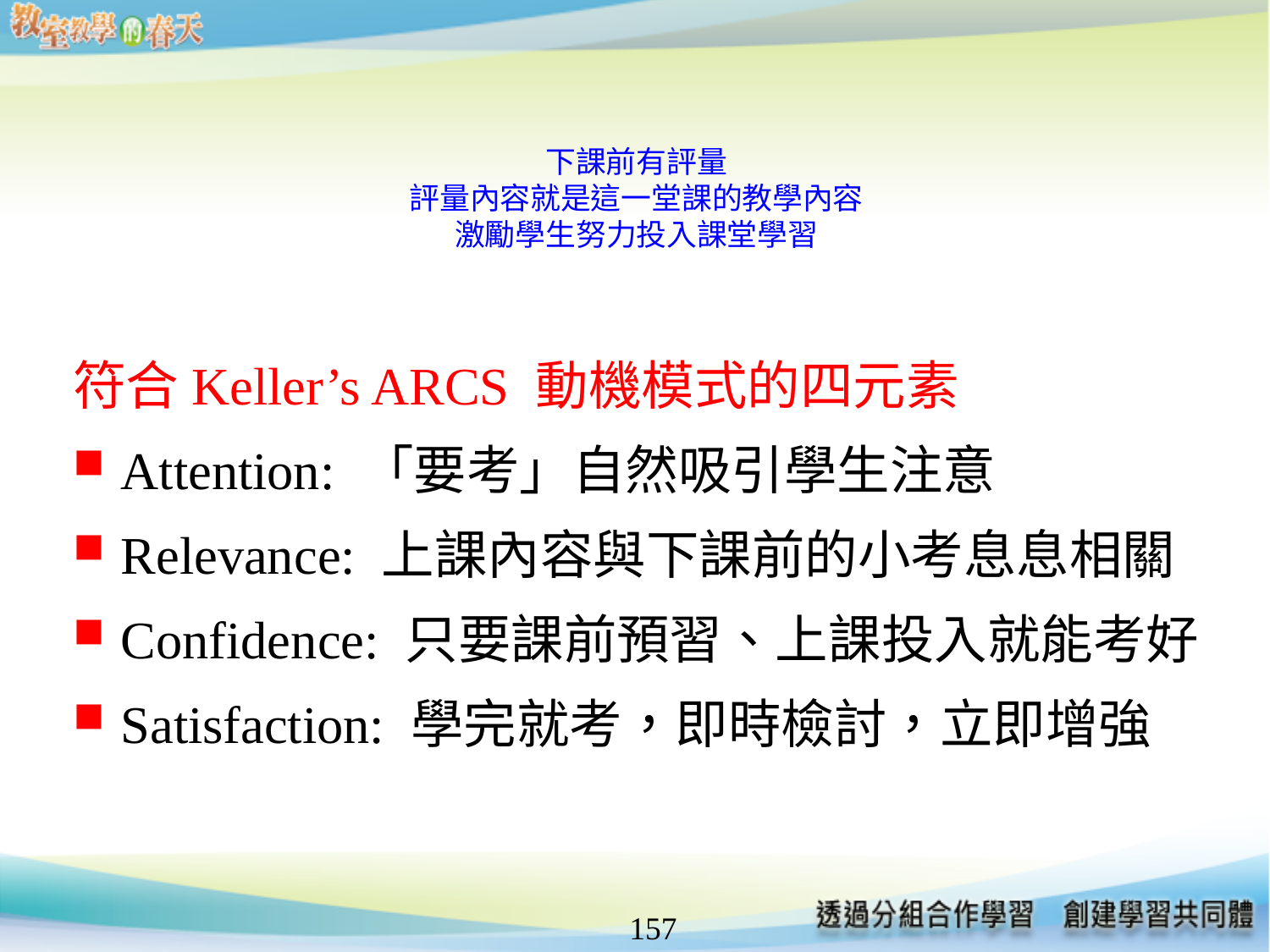

# 下課前有評量 評量內容就是這一堂課的教學內容 激勵學生努力投入課堂學習
符合Keller’s ARCS 動機模式的四元素
Attention: 「要考」自然吸引學生注意
Relevance: 上課內容與下課前的小考息息相關
Confidence: 只要課前預習、上課投入就能考好
Satisfaction: 學完就考，即時檢討，立即增強
157